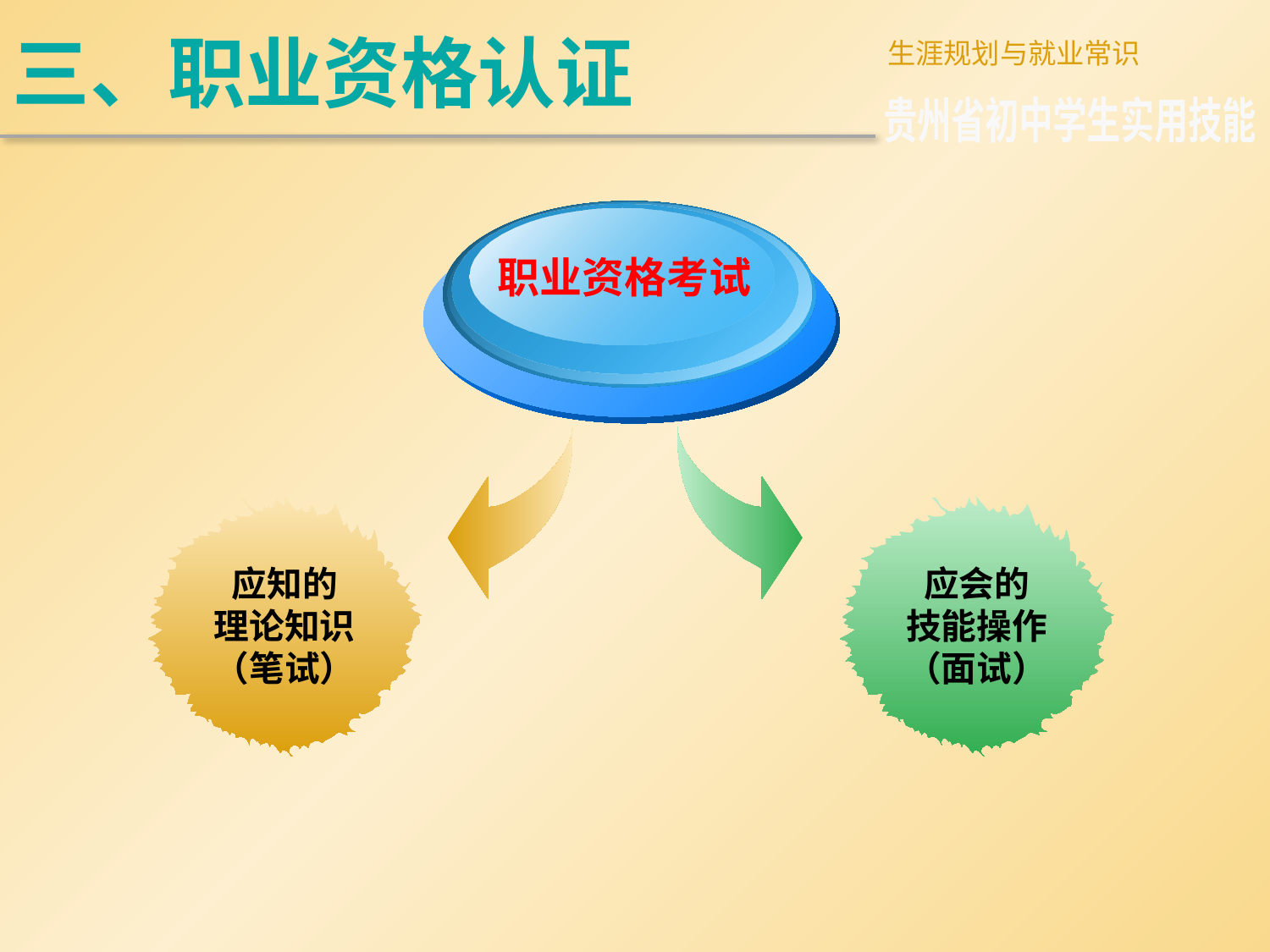

三、职业资格认证
生涯规划与就业常识
贵州省初中学生实用技能

职业资格考试

应知的
理论知识
（笔试）

应会的
技能操作
（面试）